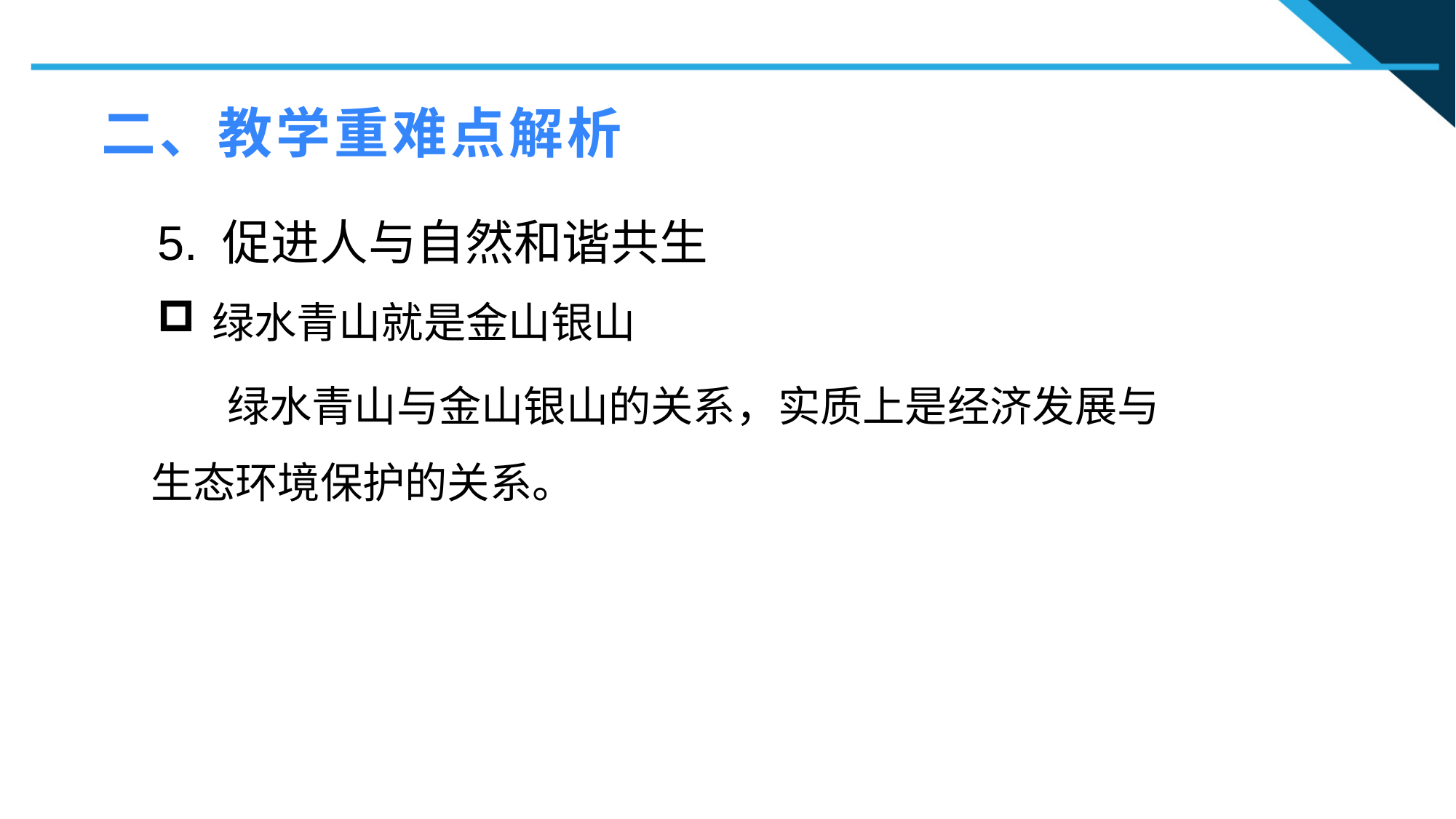

二、教学重难点解析
5. 促进人与自然和谐共生
绿水青山就是金山银山
1
       绿水青山与金山银山的关系，实质上是经济发展与生态环境保护的关系。
2
2
n